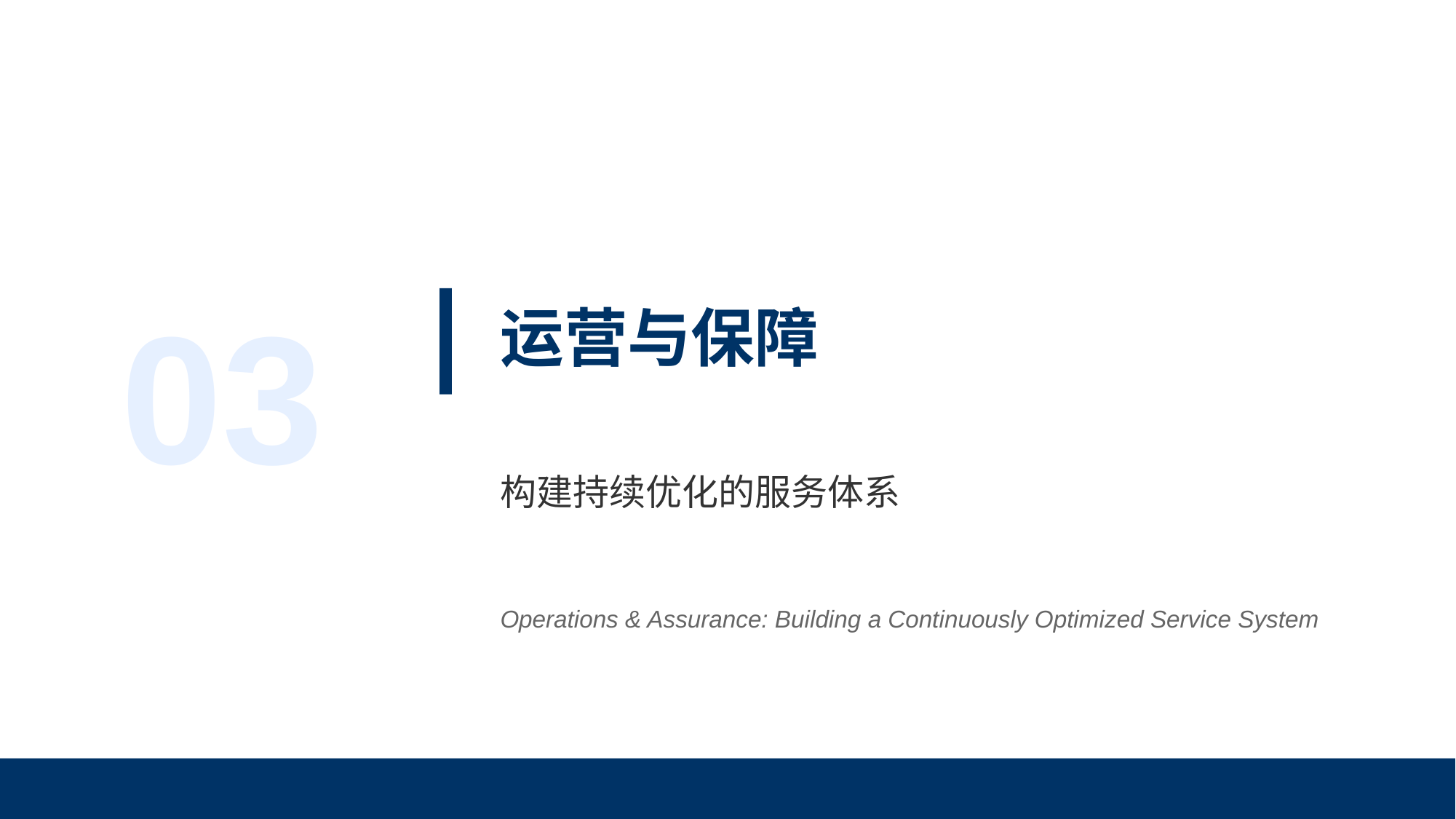

03
运营与保障

构建持续优化的服务体系
Operations & Assurance: Building a Continuously Optimized Service System